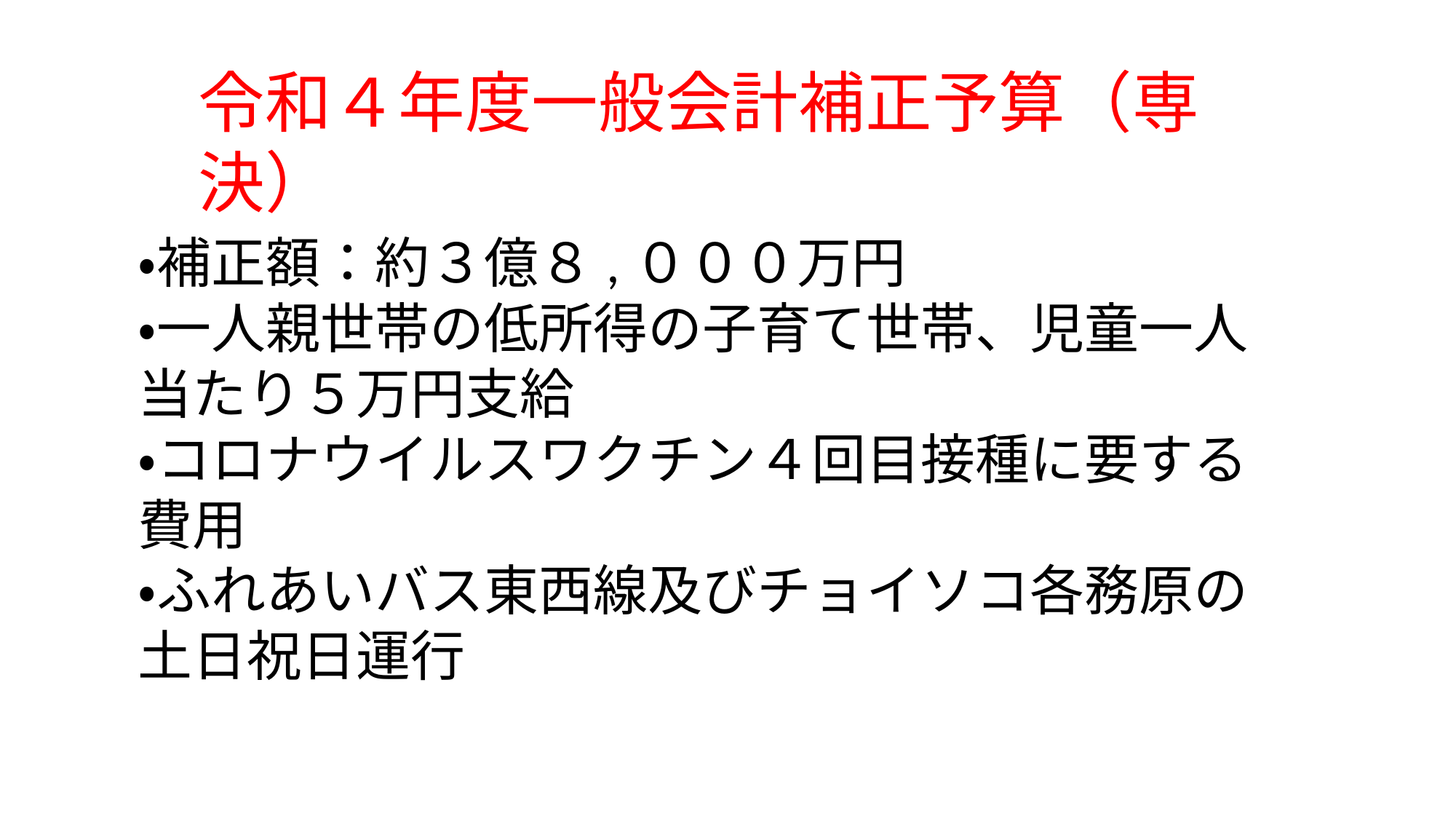

令和４年度一般会計補正予算（専決）
・補正額：約３億８,０００万円
・一人親世帯の低所得の子育て世帯、児童一人当たり５万円支給
・コロナウイルスワクチン４回目接種に要する費用
・ふれあいバス東西線及びチョイソコ各務原の土日祝日運行